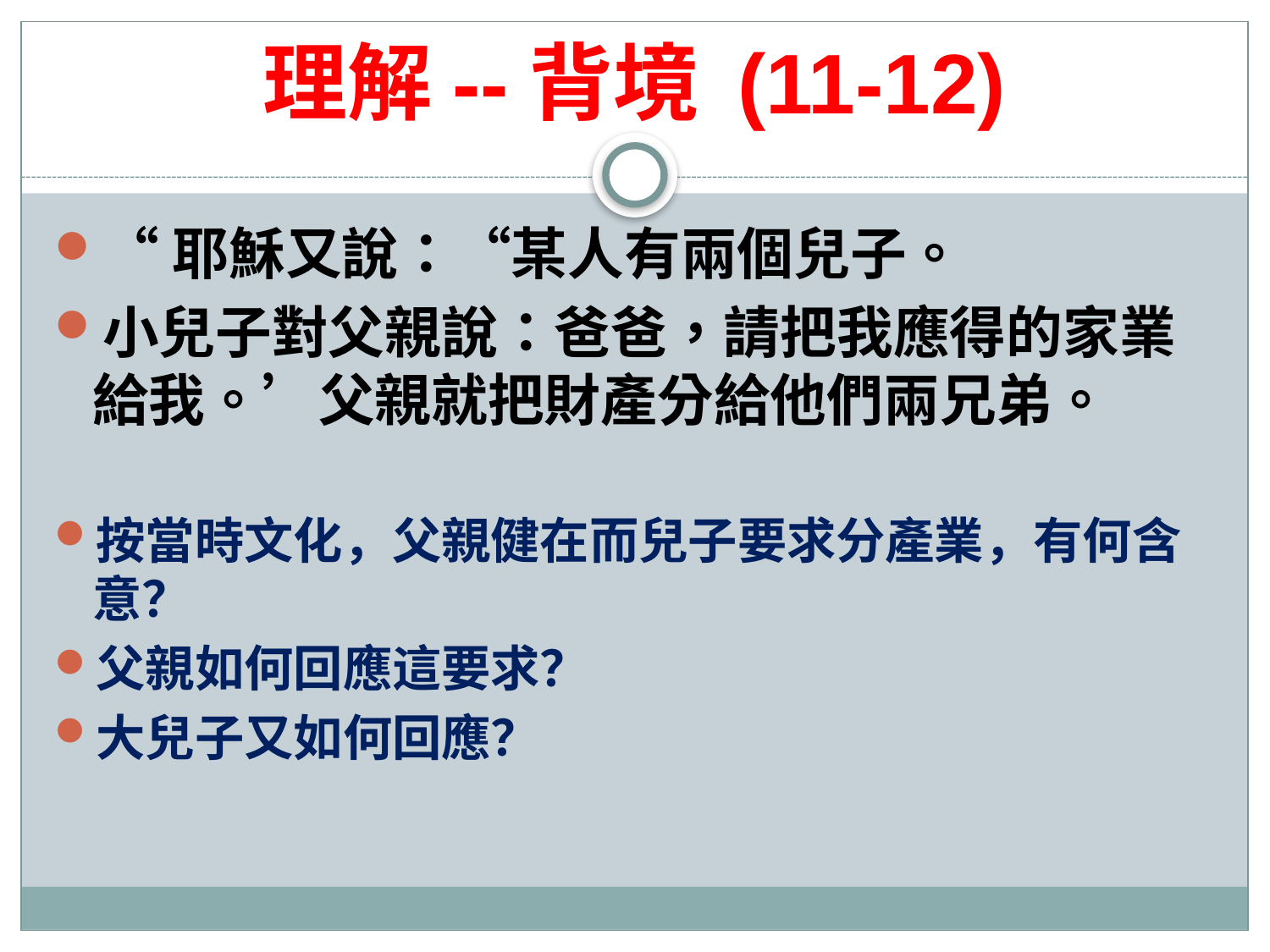

# 理解--背境 (11-12)
“耶穌又說：“某人有兩個兒子。
小兒子對父親說：爸爸，請把我應得的家業給我。’父親就把財產分給他們兩兄弟。

按當時文化，父親健在而兒子要求分產業，有何含意？
父親如何回應這要求？
大兒子又如何回應？